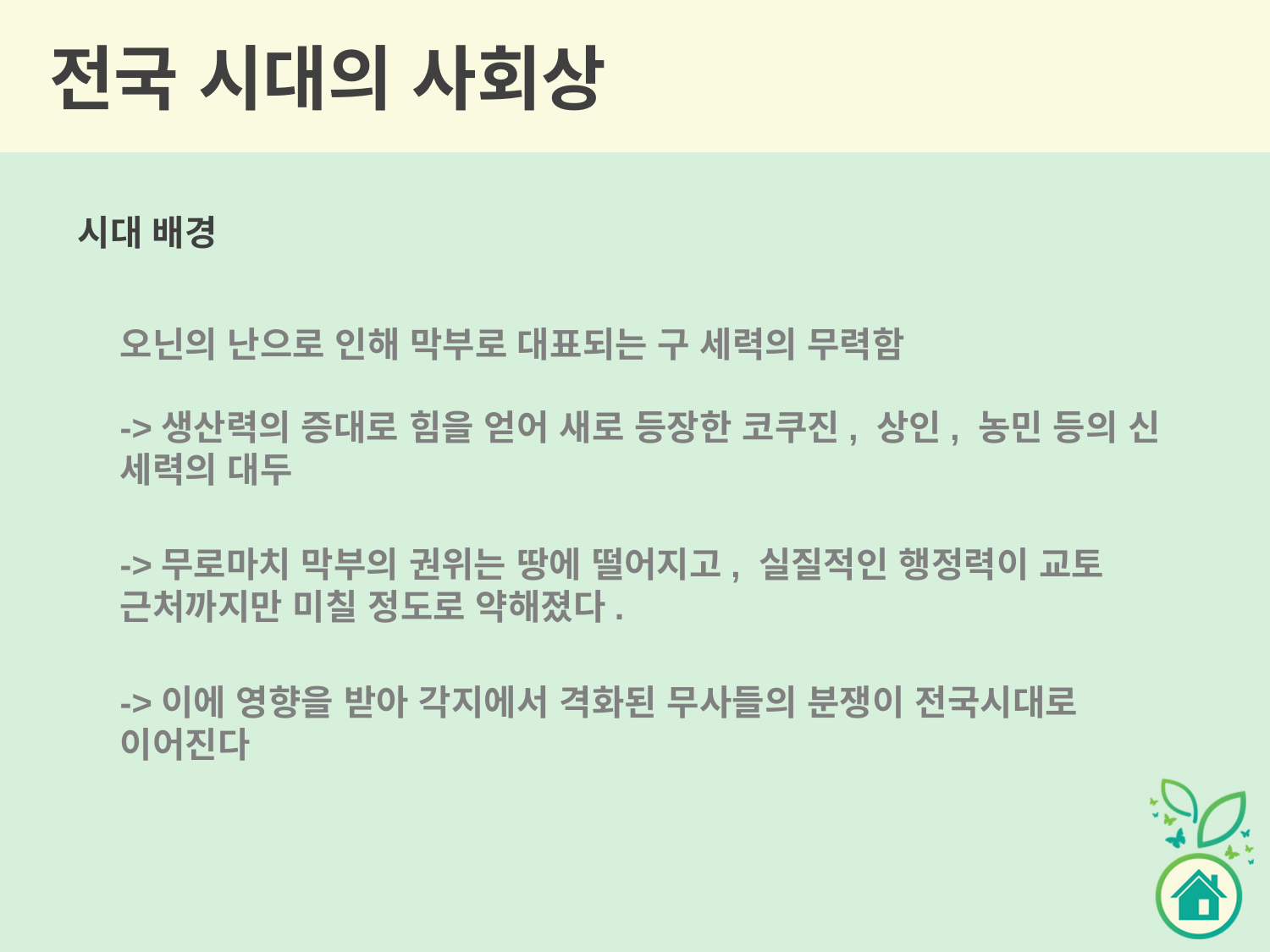

# 전국 시대의 사회상
시대 배경
오닌의 난으로 인해 막부로 대표되는 구 세력의 무력함

->생산력의 증대로 힘을 얻어 새로 등장한 코쿠진, 상인, 농민 등의 신 세력의 대두

->무로마치 막부의 권위는 땅에 떨어지고, 실질적인 행정력이 교토 근처까지만 미칠 정도로 약해졌다.

->이에 영향을 받아 각지에서 격화된 무사들의 분쟁이 전국시대로 이어진다